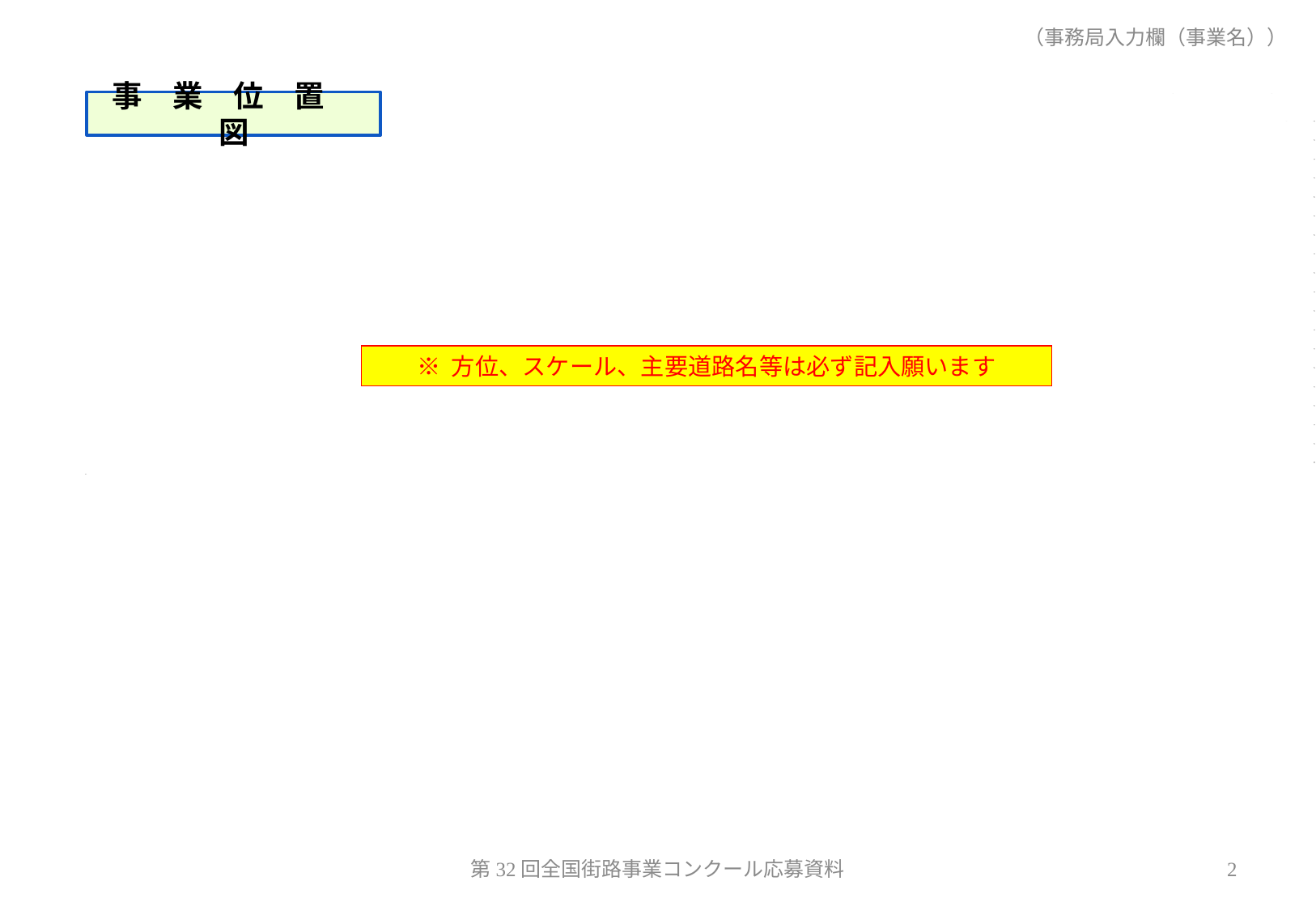

（事務局入力欄（事業名））
# 事　業　位　置　図

※ 方位、スケール、主要道路名等は必ず記入願います

第32回全国街路事業コンクール応募資料
2